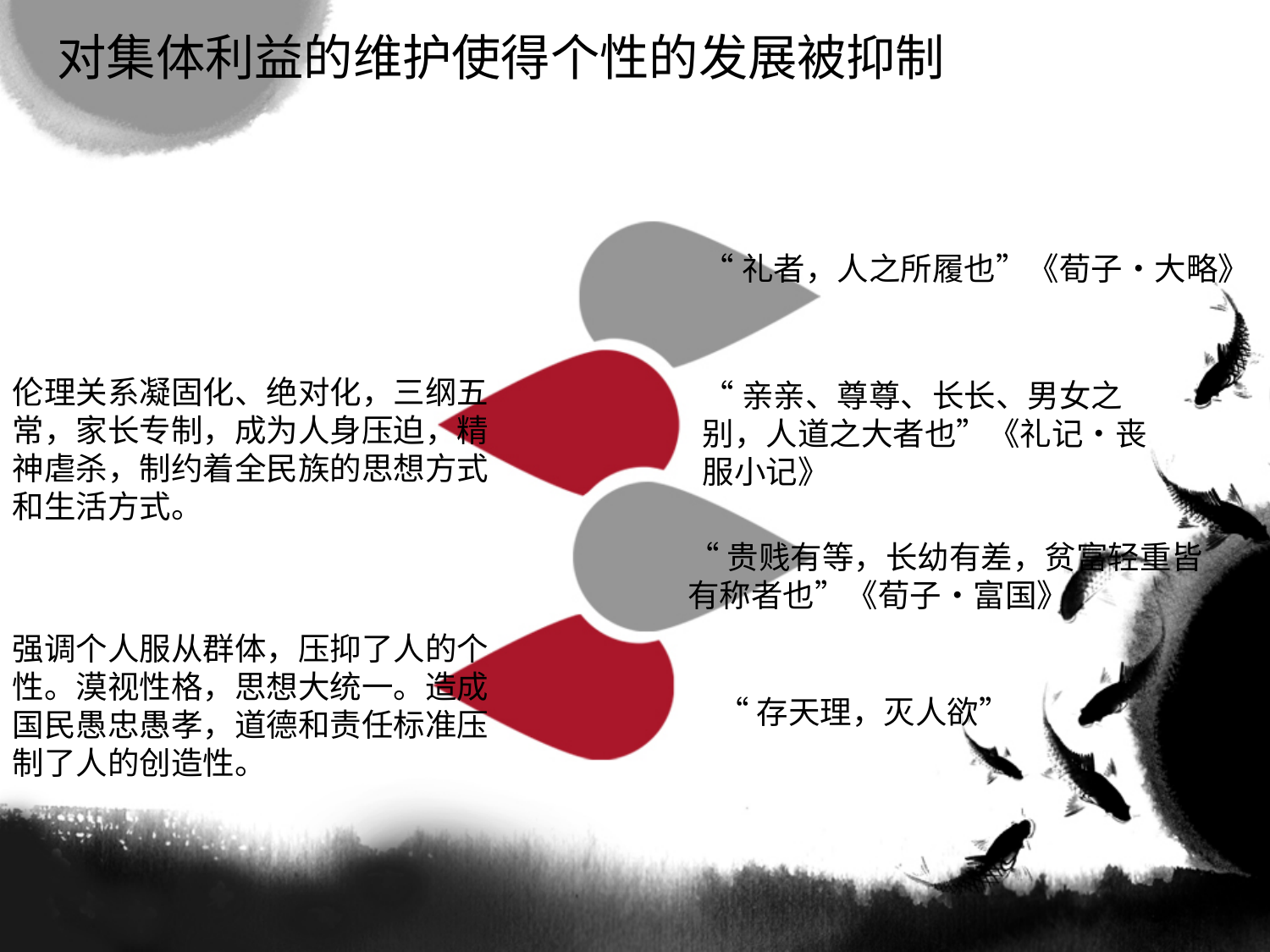

对集体利益的维护使得个性的发展被抑制
“礼者，人之所履也”《荀子•大略》
伦理关系凝固化、绝对化，三纲五常，家长专制，成为人身压迫，精神虐杀，制约着全民族的思想方式和生活方式。
“亲亲、尊尊、长长、男女之别，人道之大者也”《礼记•丧服小记》
“贵贱有等，长幼有差，贫富轻重皆有称者也”《荀子•富国》
强调个人服从群体，压抑了人的个性。漠视性格，思想大统一。造成国民愚忠愚孝，道德和责任标准压制了人的创造性。
“存天理，灭人欲”